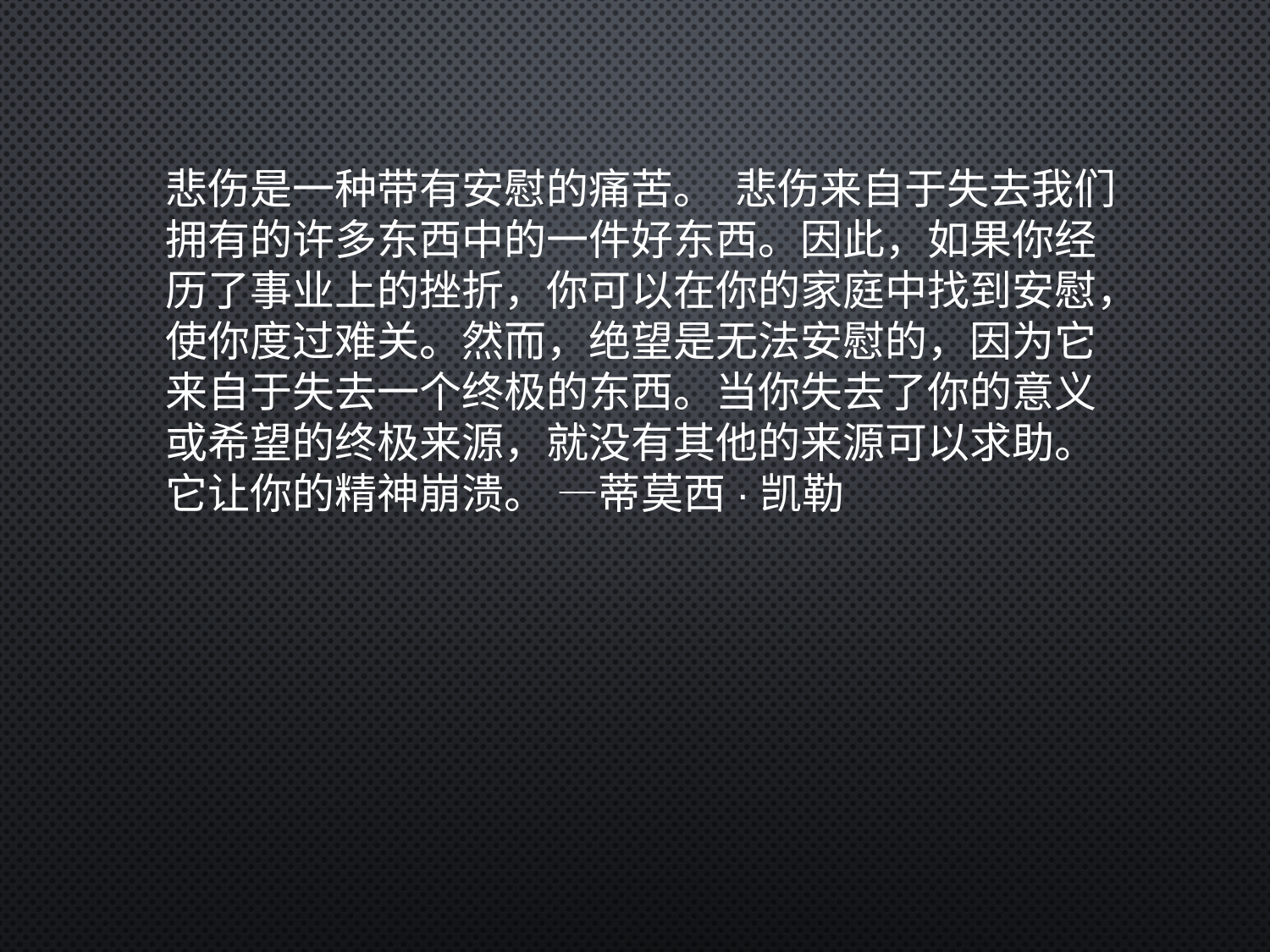

悲伤是一种带有安慰的痛苦。  悲伤来自于失去我们拥有的许多东西中的一件好东西。因此，如果你经历了事业上的挫折，你可以在你的家庭中找到安慰，使你度过难关。然而，绝望是无法安慰的，因为它来自于失去一个终极的东西。当你失去了你的意义或希望的终极来源，就没有其他的来源可以求助。它让你的精神崩溃。 —蒂莫西·凯勒